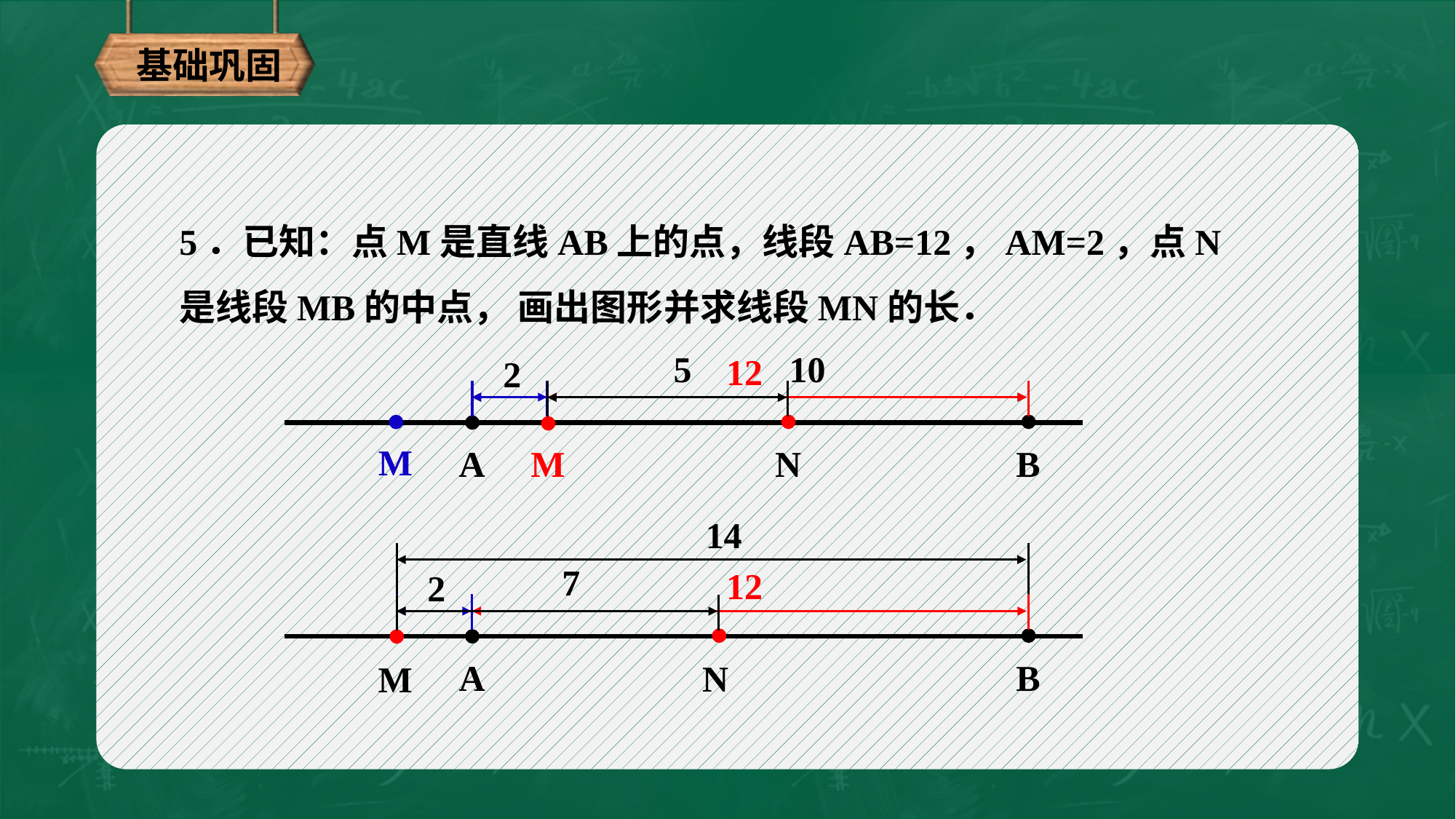

基础巩固
5．已知：点M是直线AB上的点，线段AB=12，AM=2，点N是线段MB的中点， 画出图形并求线段MN的长．
10
5
12
2

M
M
N
A
B
14
7
12
2

A
B

N
M